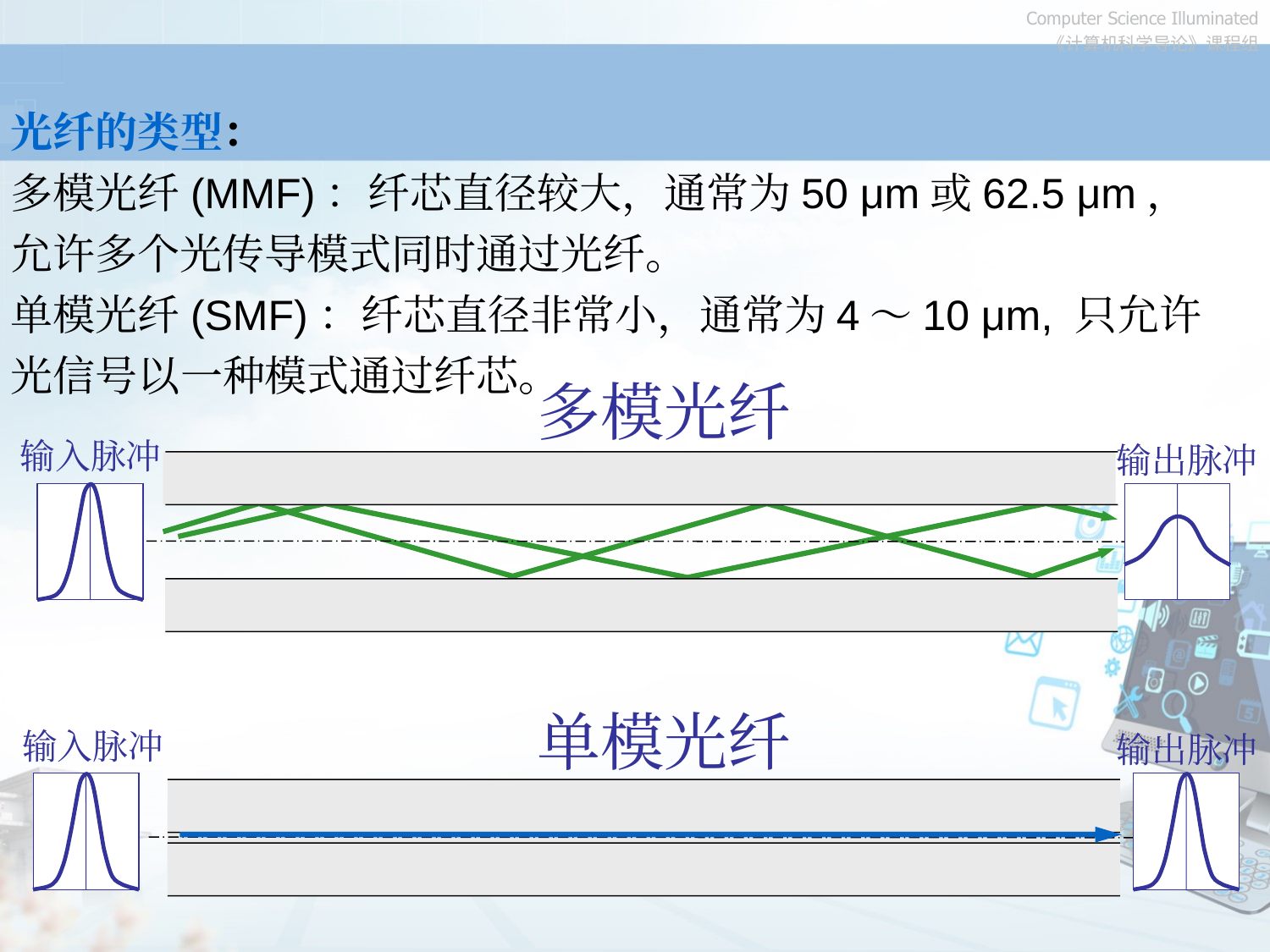

光纤的类型：
多模光纤(MMF)：纤芯直径较大，通常为50 μm或62.5 μm，允许多个光传导模式同时通过光纤。
单模光纤(SMF)：纤芯直径非常小，通常为4～10 μm, 只允许光信号以一种模式通过纤芯。
多模光纤
输入脉冲

输出脉冲

单模光纤
输入脉冲

输出脉冲